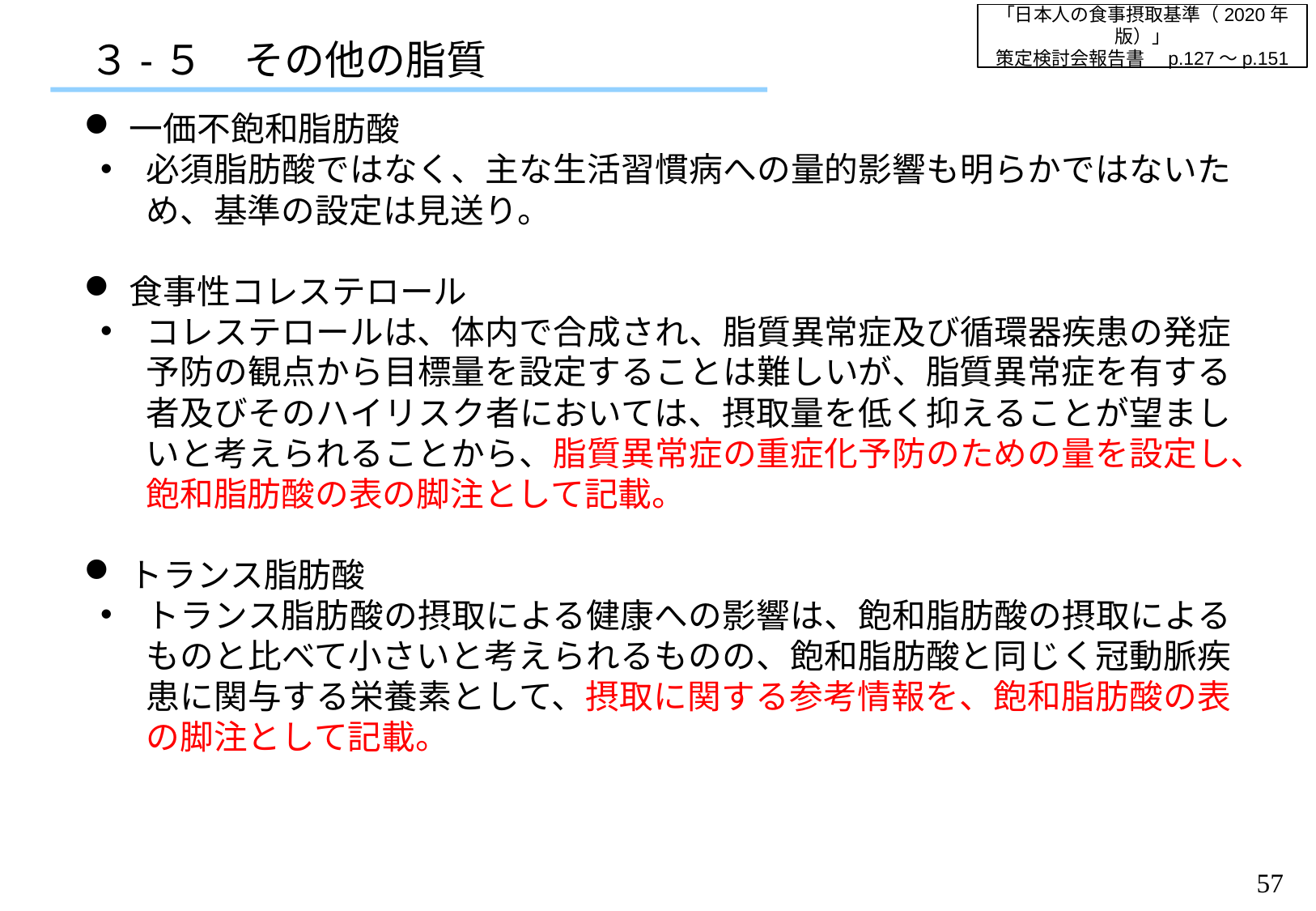

「日本人の食事摂取基準（2020年版）」
策定検討会報告書　p.127～p.151
３-５　その他の脂質

一価不飽和脂肪酸
必須脂肪酸ではなく、主な生活習慣病への量的影響も明らかではないため、基準の設定は見送り。

食事性コレステロール
コレステロールは、体内で合成され、脂質異常症及び循環器疾患の発症予防の観点から目標量を設定することは難しいが、脂質異常症を有する者及びそのハイリスク者においては、摂取量を低く抑えることが望ましいと考えられることから、脂質異常症の重症化予防のための量を設定し、飽和脂肪酸の表の脚注として記載。

トランス脂肪酸
トランス脂肪酸の摂取による健康への影響は、飽和脂肪酸の摂取によるものと比べて小さいと考えられるものの、飽和脂肪酸と同じく冠動脈疾患に関与する栄養素として、摂取に関する参考情報を、飽和脂肪酸の表の脚注として記載。

57